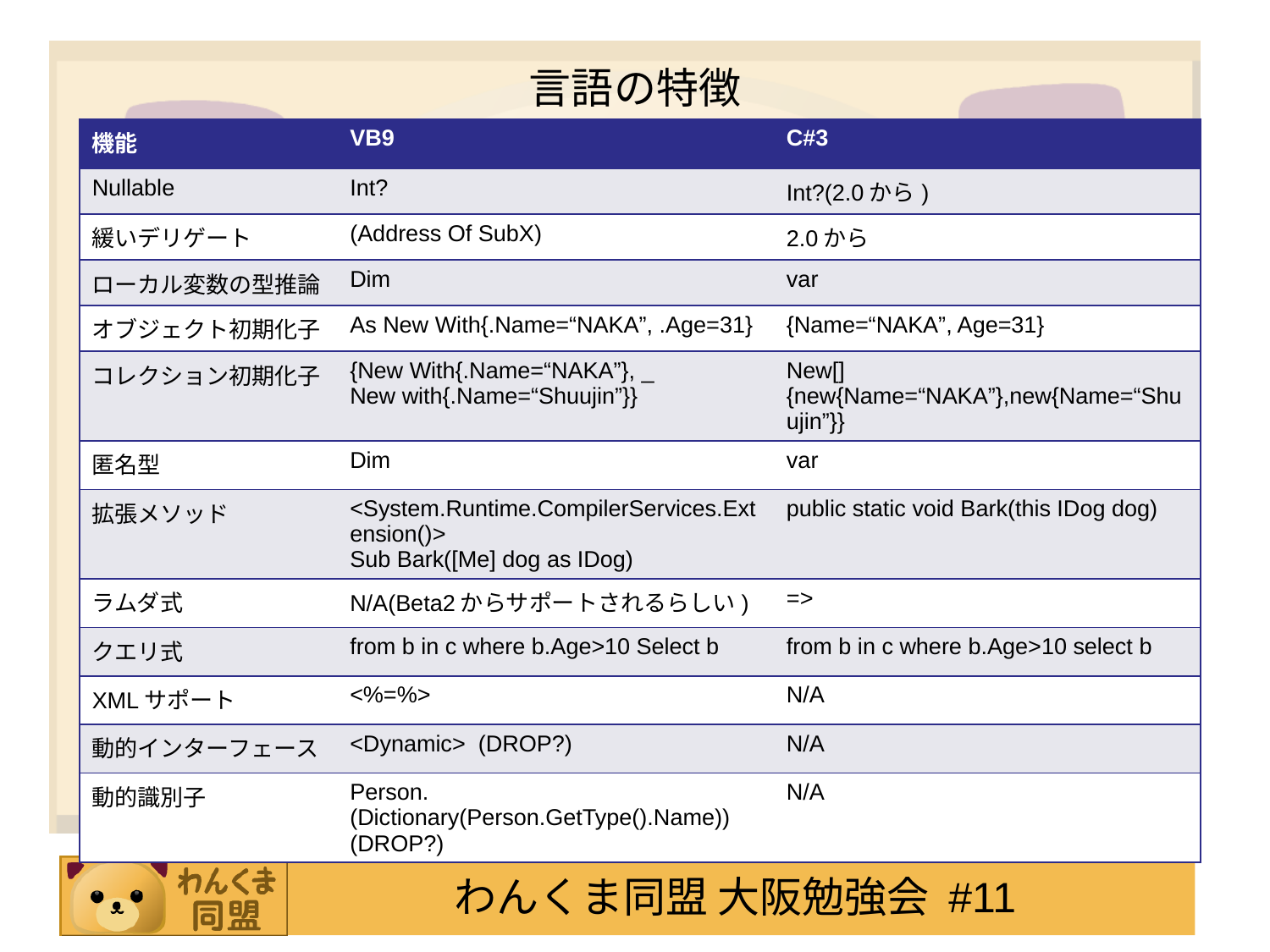

# 言語の特徴
| 機能 | VB9 | C#3 |
| --- | --- | --- |
| Nullable | Int? | Int?(2.0から) |
| 緩いデリゲート | (Address Of SubX) | 2.0から |
| ローカル変数の型推論 | Dim | var |
| オブジェクト初期化子 | As New With{.Name=“NAKA”, .Age=31} | {Name=“NAKA”, Age=31} |
| コレクション初期化子 | {New With{.Name=“NAKA”}, \_ New with{.Name=“Shuujin”}} | New[]{new{Name=“NAKA”},new{Name=“Shuujin”}} |
| 匿名型 | Dim | var |
| 拡張メソッド | <System.Runtime.CompilerServices.Extension()> Sub Bark([Me] dog as IDog) | public static void Bark(this IDog dog) |
| ラムダ式 | N/A(Beta2からサポートされるらしい) | => |
| クエリ式 | from b in c where b.Age>10 Select b | from b in c where b.Age>10 select b |
| XMLサポート | <%=%> | N/A |
| 動的インターフェース | <Dynamic> (DROP?) | N/A |
| 動的識別子 | Person.(Dictionary(Person.GetType().Name)) (DROP?) | N/A |